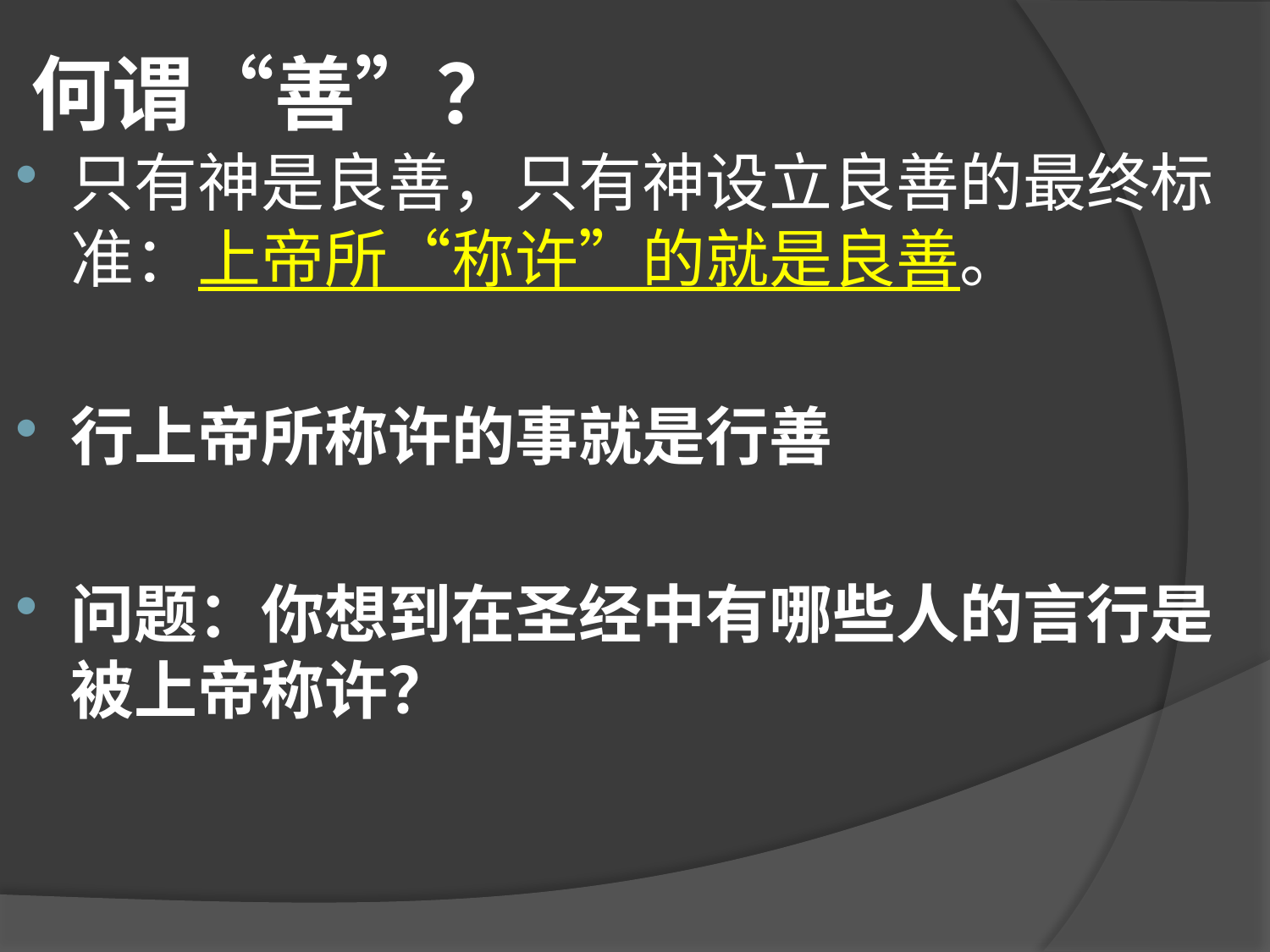

# 何谓“善”？
只有神是良善，只有神设立良善的最终标准：上帝所“称许”的就是良善。

行上帝所称许的事就是行善

问题：你想到在圣经中有哪些人的言行是被上帝称许？